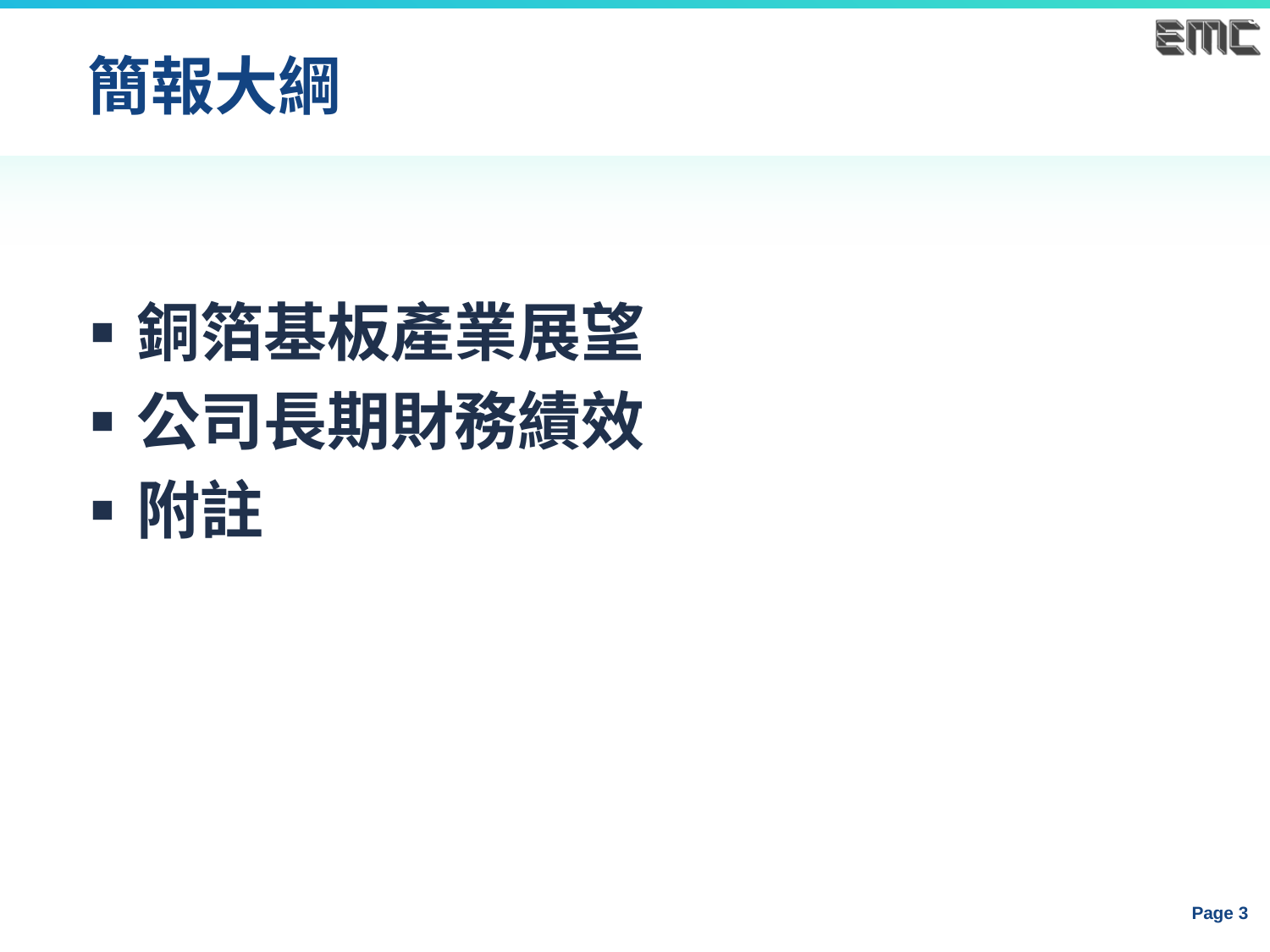

# 簡報大綱
銅箔基板產業展望
公司長期財務績效
附註
Page 3